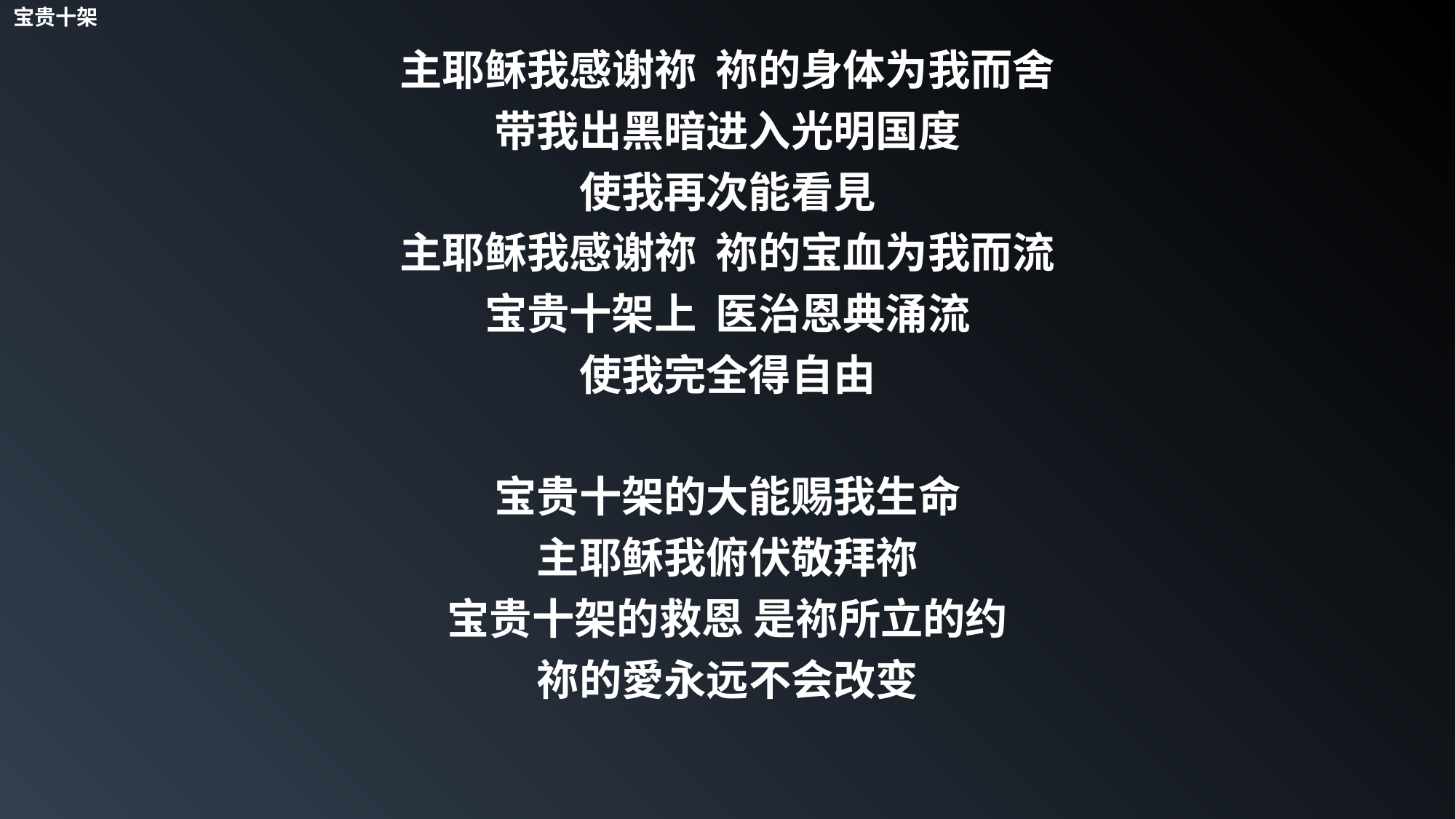

宝贵十架
主耶稣我感谢祢  祢的身体为我而舍
带我出黑暗进入光明国度
使我再次能看見
主耶稣我感谢祢  祢的宝血为我而流
宝贵十架上  医治恩典涌流
使我完全得自由

宝贵十架的大能赐我生命
主耶稣我俯伏敬拜祢
宝贵十架的救恩 是祢所立的约
祢的愛永远不会改变